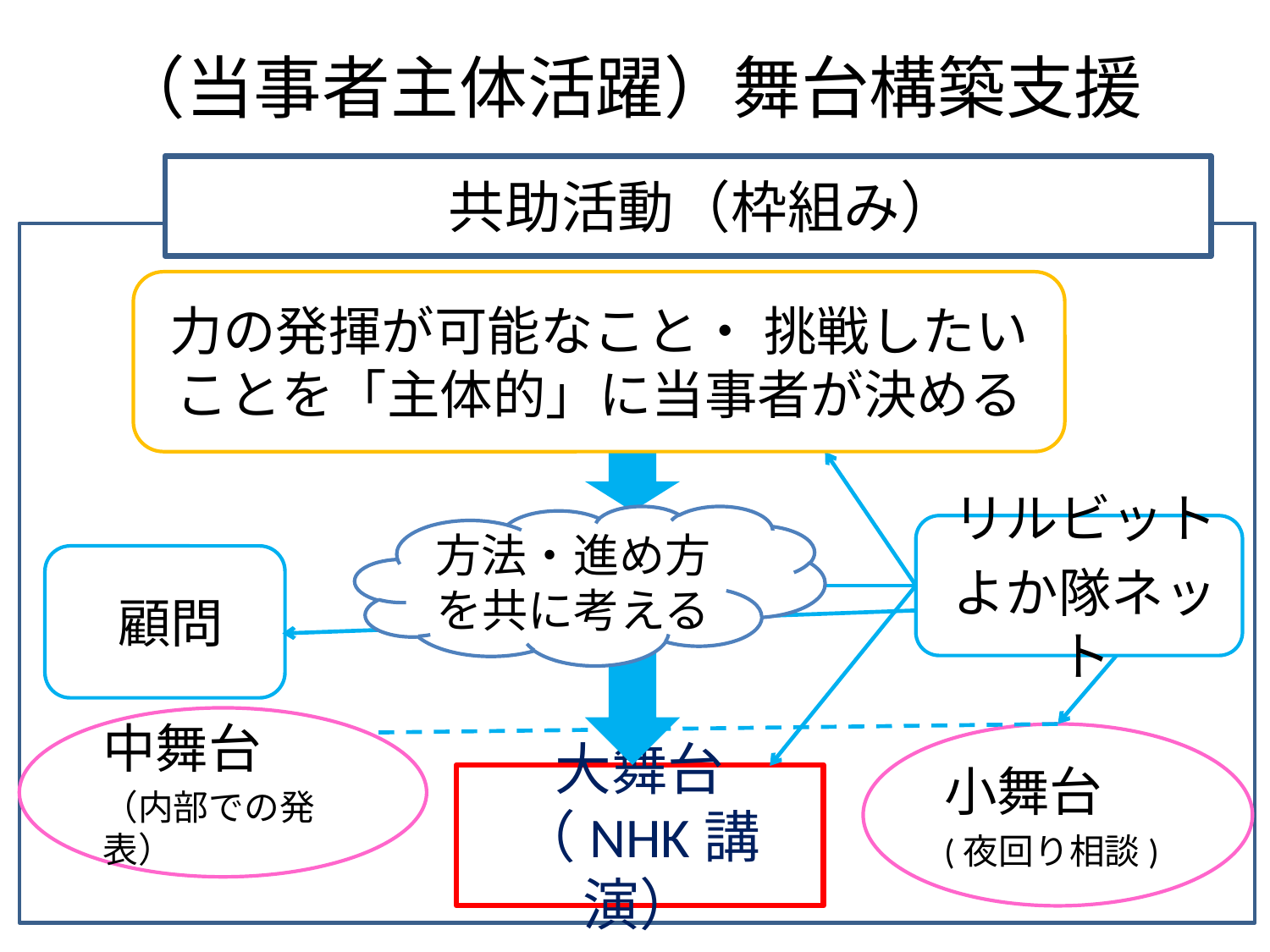

# （当事者主体活躍）舞台構築支援

共助活動（枠組み）

力の発揮が可能なこと・ 挑戦したいことを「主体的」に当事者が決める

方法・進め方を共に考える
リルビット
よか隊ネット
顧問

中舞台
（内部での発表）
小舞台
(夜回り相談)
大舞台
（NHK講演）